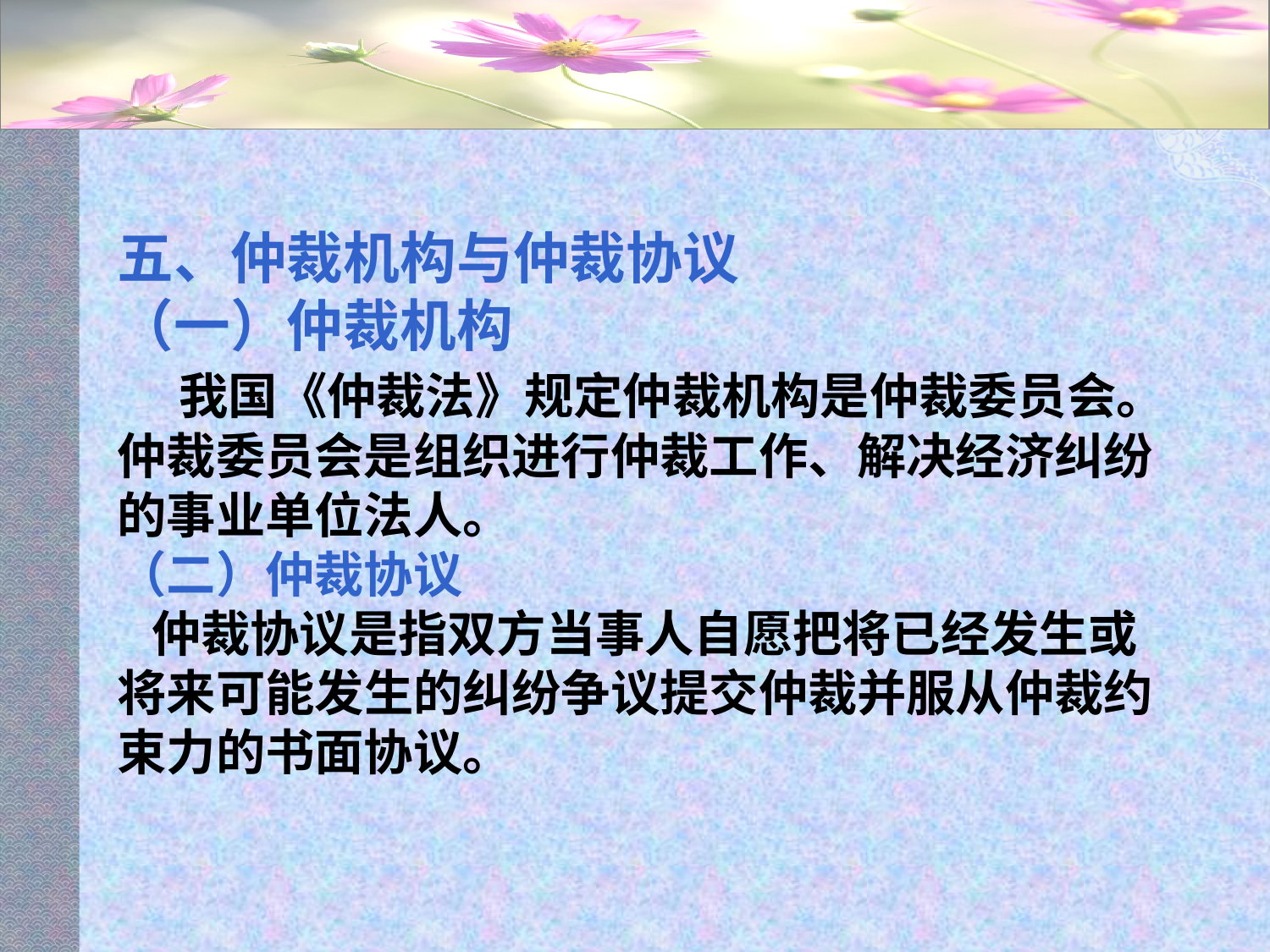

#
五、仲裁机构与仲裁协议
（一）仲裁机构
    我国《仲裁法》规定仲裁机构是仲裁委员会。仲裁委员会是组织进行仲裁工作、解决经济纠纷的事业单位法人。
（二）仲裁协议
  仲裁协议是指双方当事人自愿把将已经发生或将来可能发生的纠纷争议提交仲裁并服从仲裁约束力的书面协议。